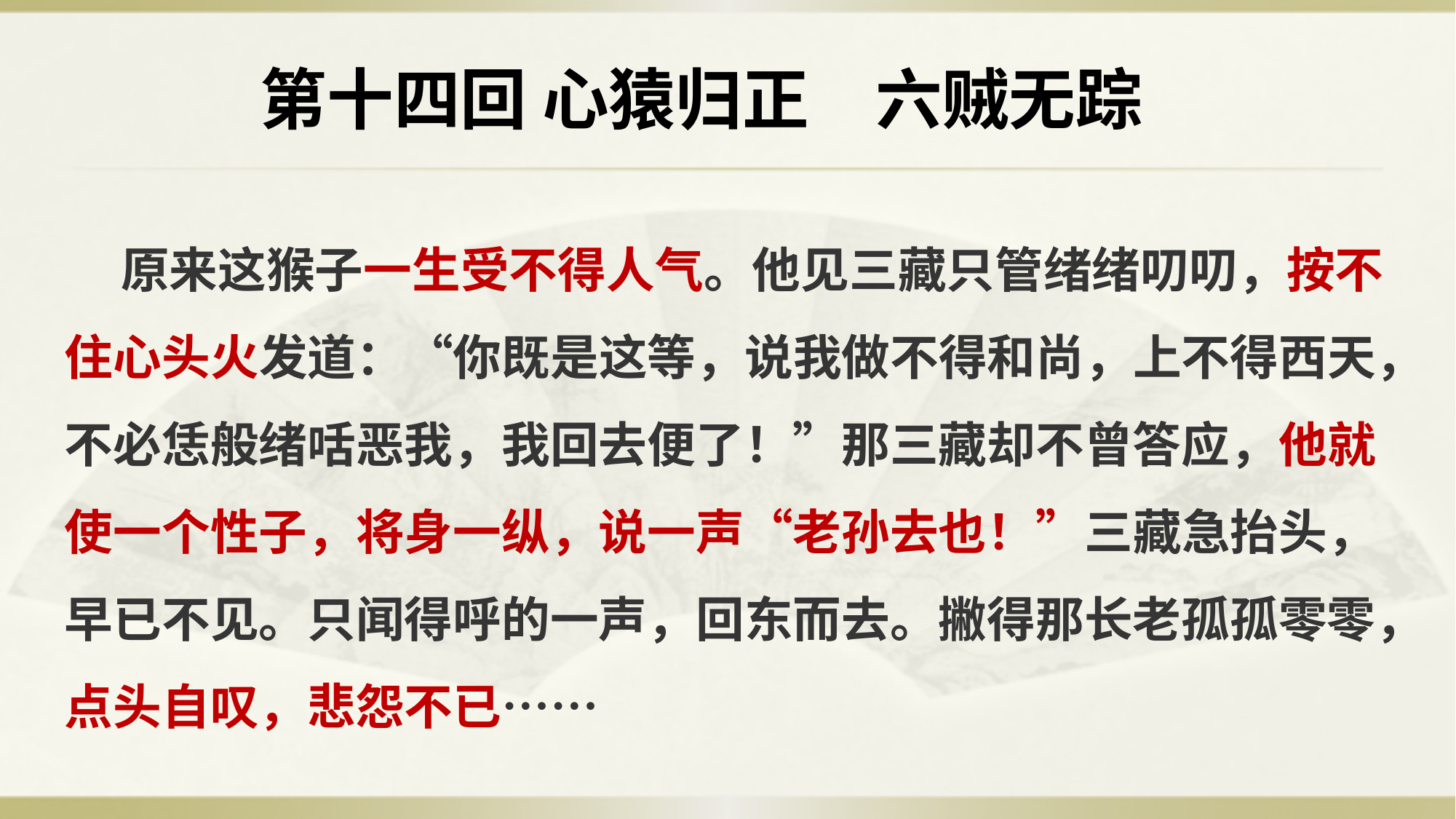

# 第十四回 心猿归正　六贼无踪
    原来这猴子一生受不得人气。他见三藏只管绪绪叨叨，按不住心头火发道：“你既是这等，说我做不得和尚，上不得西天，不必恁般绪咶恶我，我回去便了！”那三藏却不曾答应，他就使一个性子，将身一纵，说一声“老孙去也！”三藏急抬头，早已不见。只闻得呼的一声，回东而去。撇得那长老孤孤零零，点头自叹，悲怨不已……